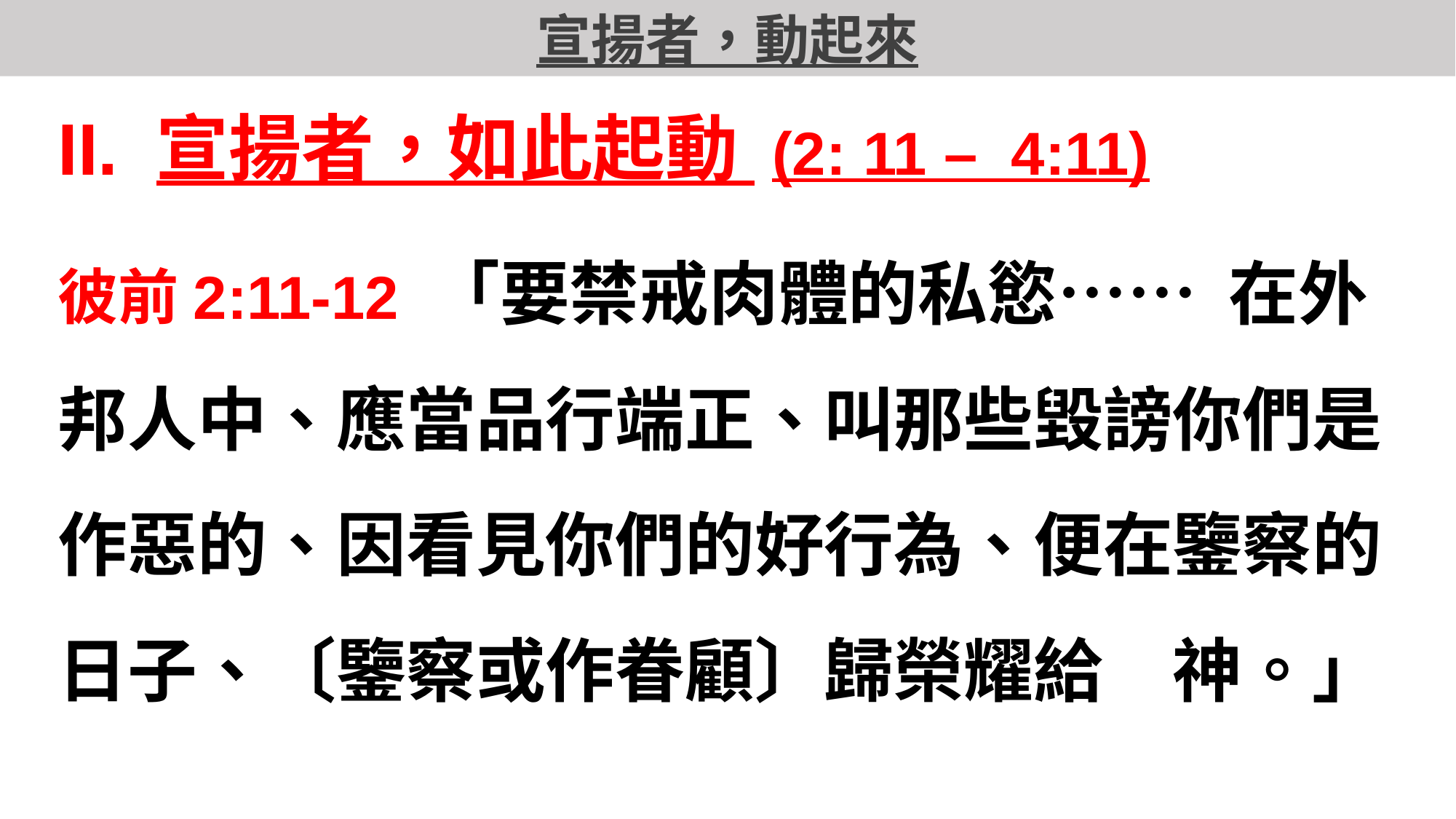

宣揚者，動起來
II. 宣揚者，如此起動 (2: 11 –  4:11)

彼前2:11-12 「要禁戒肉體的私慾……  在外邦人中、應當品行端正、叫那些毀謗你們是作惡的、因看見你們的好行為、便在鑒察的日子、〔鑒察或作眷顧〕歸榮耀給　神。」